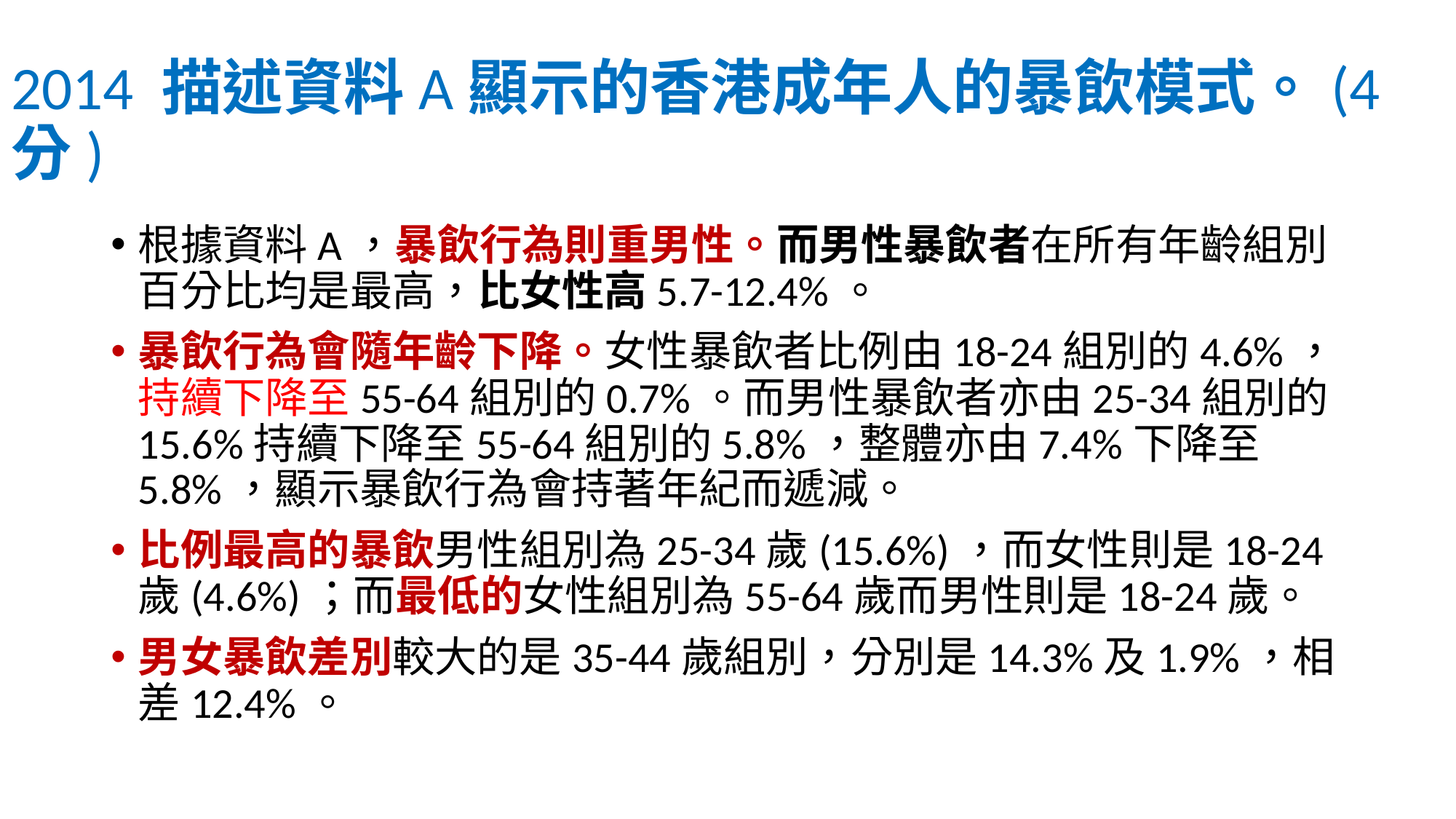

# 2014 描述資料A顯示的香港成年人的暴飲模式。(4分)
根據資料A，暴飲行為則重男性。而男性暴飲者在所有年齡組別百分比均是最高，比女性高5.7-12.4%。
暴飲行為會隨年齡下降。女性暴飲者比例由18-24組別的4.6%，持續下降至55-64組別的0.7%。而男性暴飲者亦由25-34組別的15.6%持續下降至55-64組別的5.8%，整體亦由7.4%下降至5.8%，顯示暴飲行為會持著年紀而遞減。
比例最高的暴飲男性組別為25-34歲(15.6%)，而女性則是18-24歲(4.6%)；而最低的女性組別為55-64歲而男性則是18-24歲。
男女暴飲差別較大的是35-44歲組別，分別是14.3%及1.9%，相差12.4%。